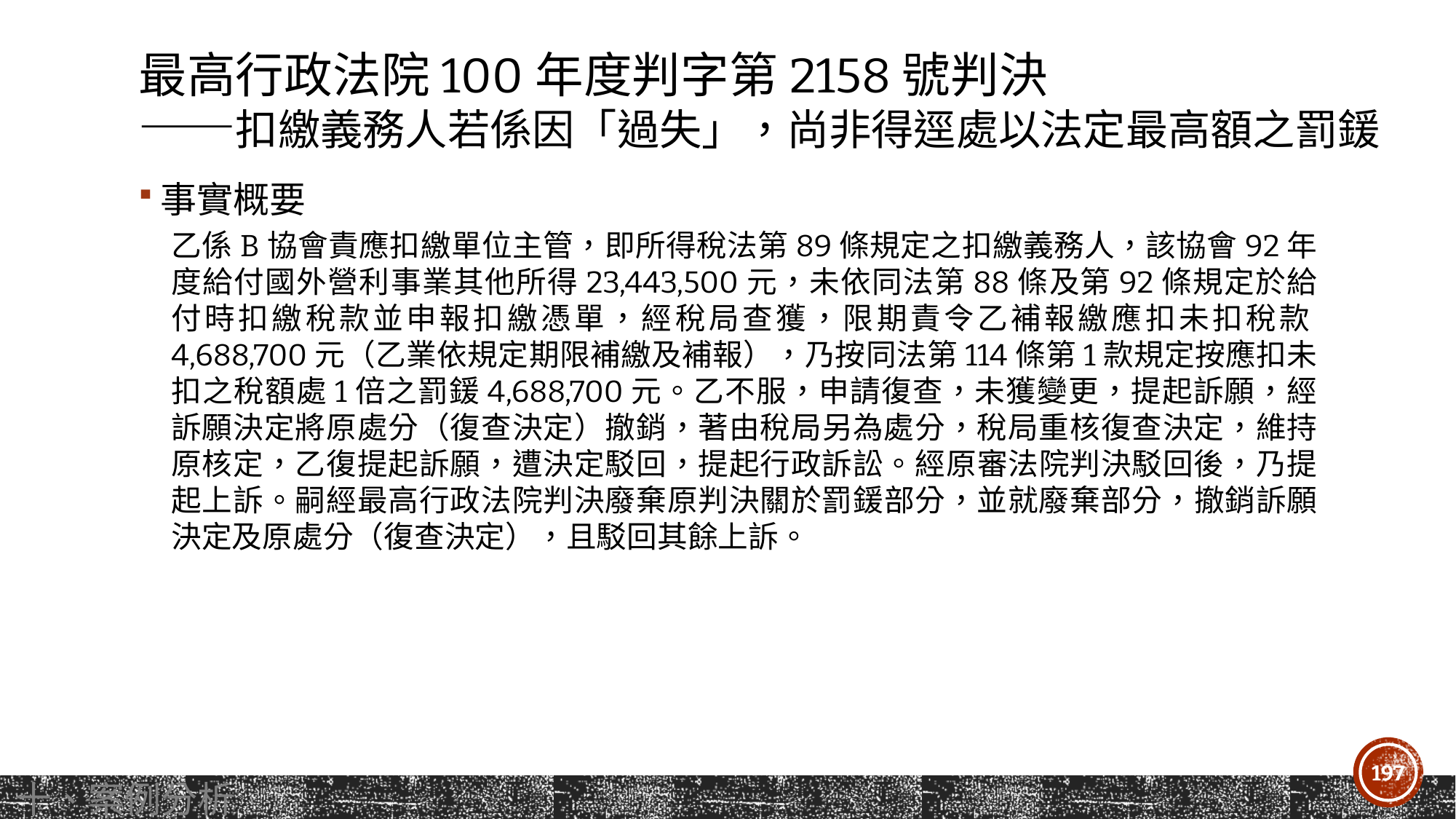

# 最高行政法院100年度判字第2158號判決 ——扣繳義務人若係因「過失」，尚非得逕處以法定最高額之罰鍰
事實概要
乙係B協會責應扣繳單位主管，即所得稅法第89條規定之扣繳義務人，該協會92年度給付國外營利事業其他所得23,443,500元，未依同法第88條及第92條規定於給付時扣繳稅款並申報扣繳憑單，經稅局查獲，限期責令乙補報繳應扣未扣稅款4,688,700元（乙業依規定期限補繳及補報），乃按同法第114條第1款規定按應扣未扣之稅額處1倍之罰鍰4,688,700元。乙不服，申請復查，未獲變更，提起訴願，經訴願決定將原處分（復查決定）撤銷，著由稅局另為處分，稅局重核復查決定，維持原核定，乙復提起訴願，遭決定駁回，提起行政訴訟。經原審法院判決駁回後，乃提起上訴。嗣經最高行政法院判決廢棄原判決關於罰鍰部分，並就廢棄部分，撤銷訴願決定及原處分（復查決定），且駁回其餘上訴。

197